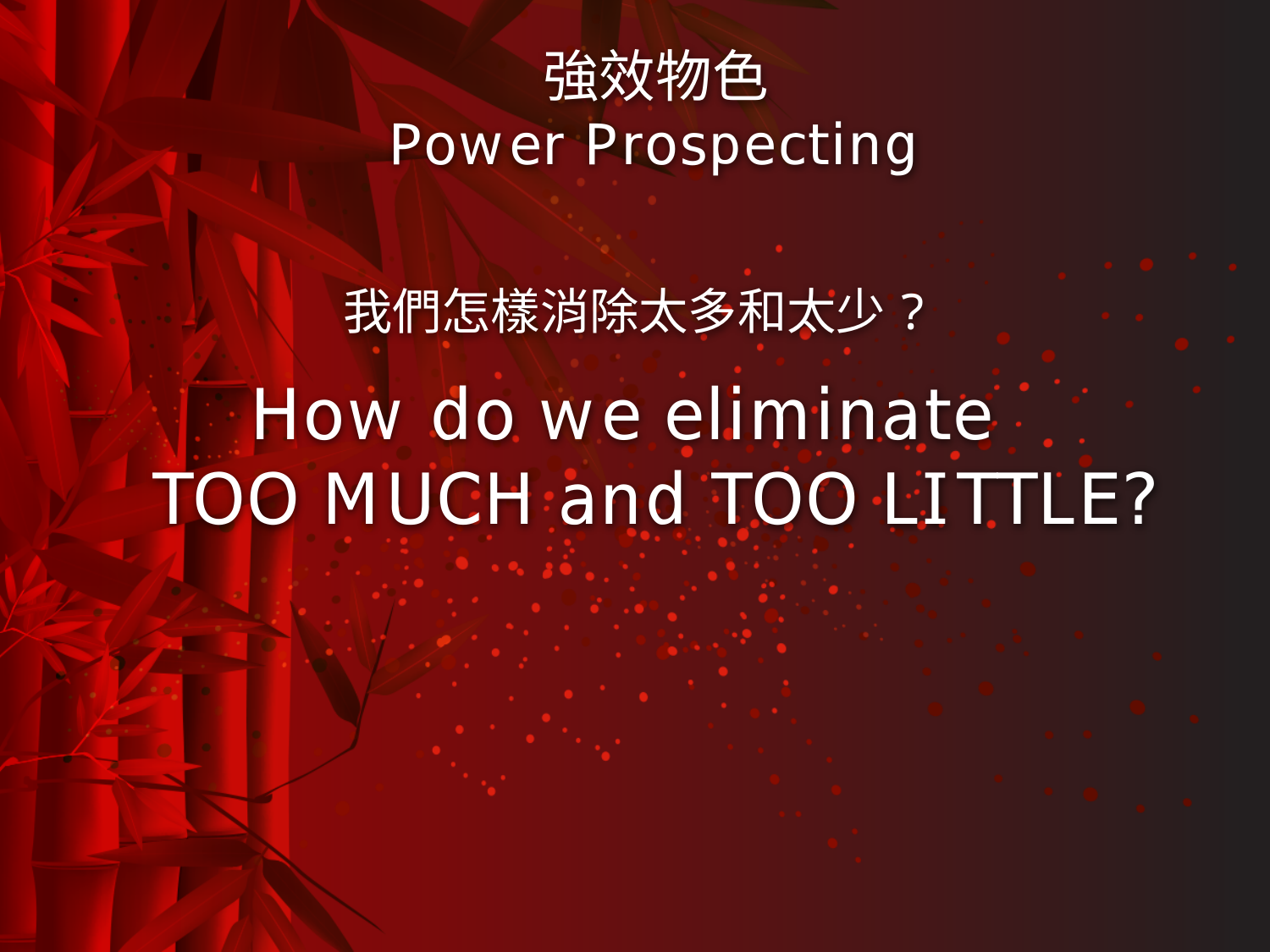

#
強效物色
Power Prospecting

我們怎樣消除太多和太少?
How do we eliminate
TOO MUCH and TOO LITTLE?